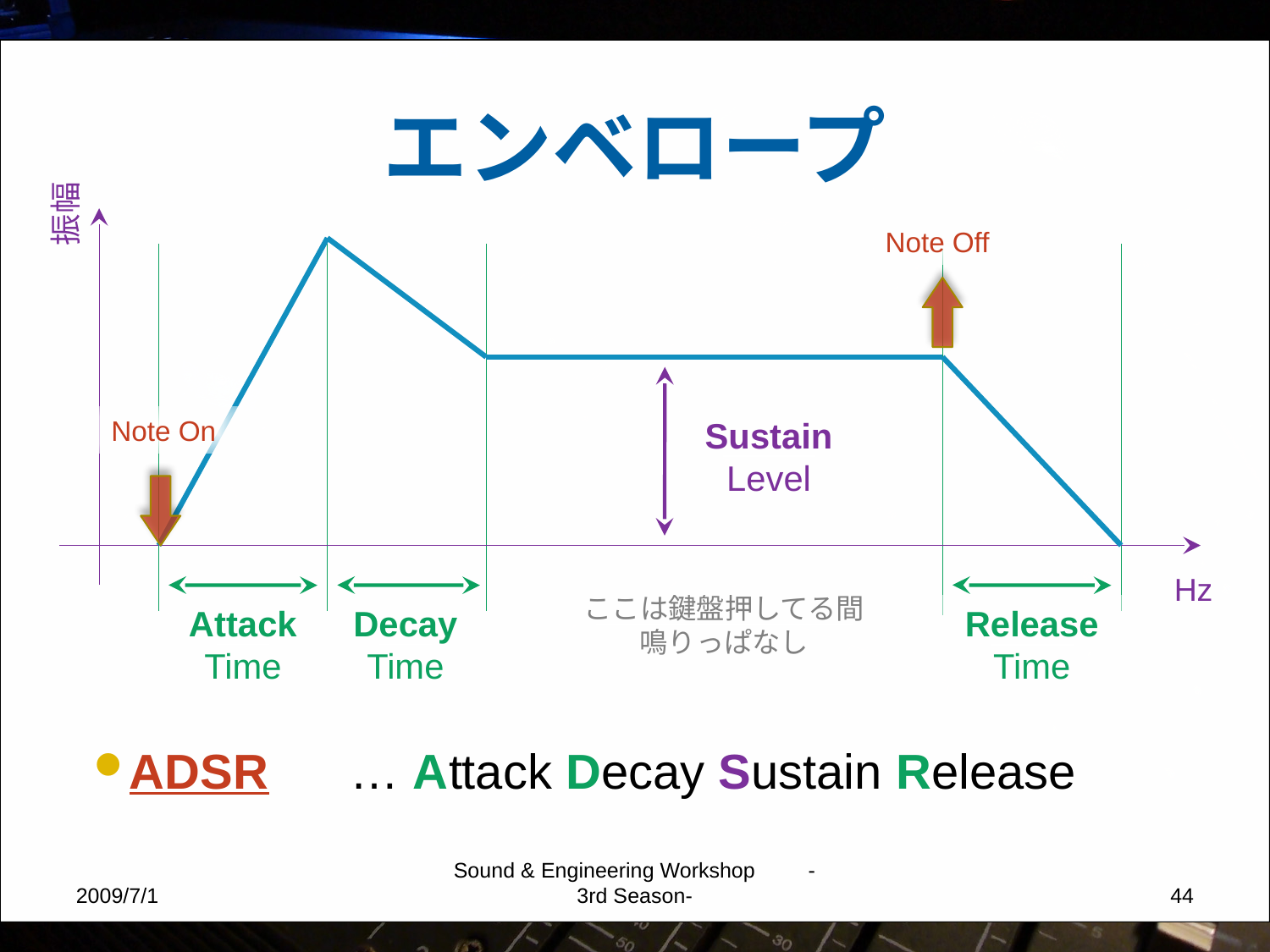

# エンベロープ
振幅
Note Off

Note On
Sustain
Level

Hz
ここは鍵盤押してる間
鳴りっぱなし
Attack
Time
Decay
Time
Release
Time
ADSR	… Attack Decay Sustain Release
2009/7/1
Sound & Engineering Workshop         -3rd Season-
44